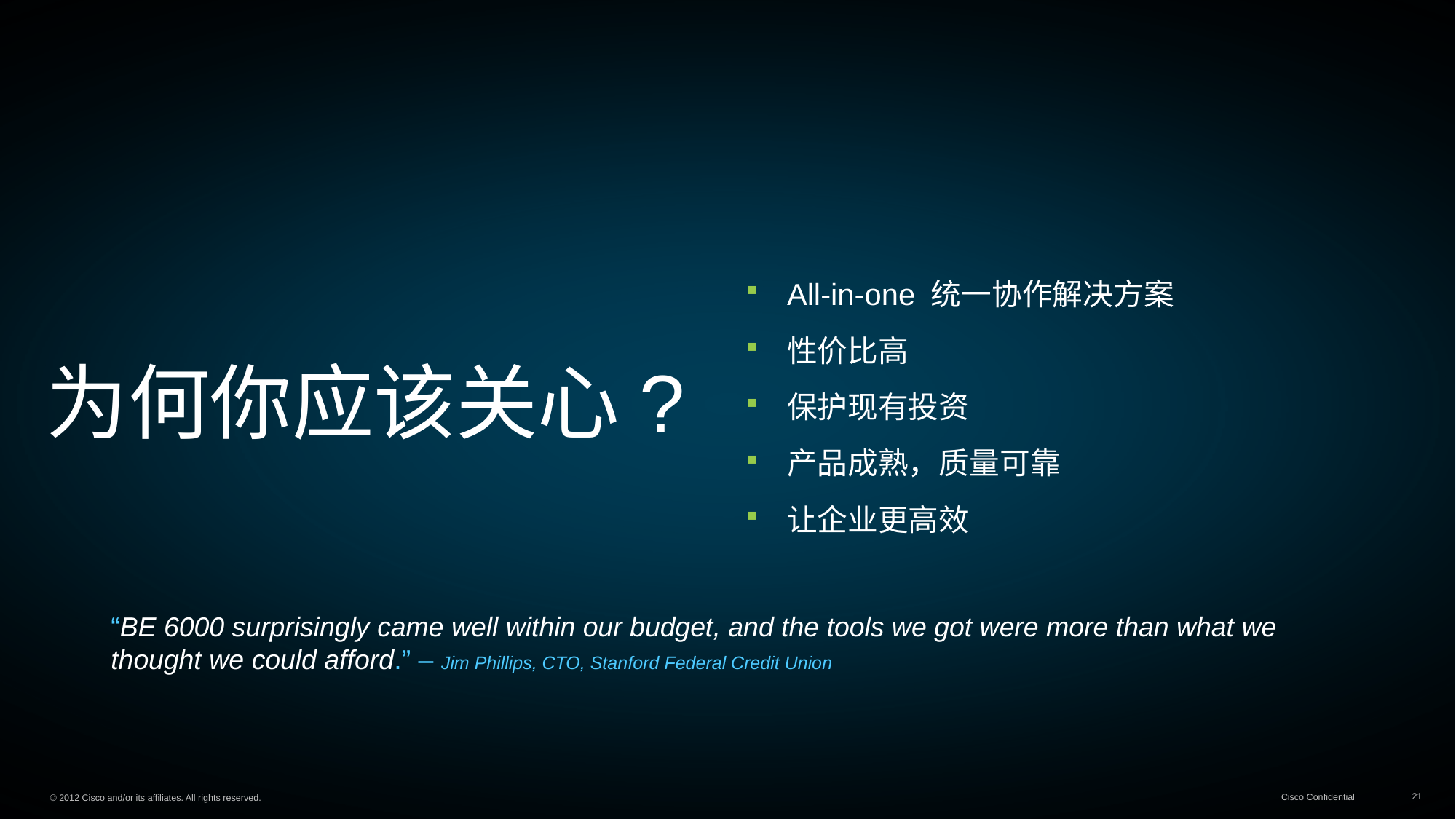

All-in-one 统一协作解决方案
性价比高
保护现有投资
产品成熟，质量可靠
让企业更高效
# 为何你应该关心?
“BE 6000 surprisingly came well within our budget, and the tools we got were more than what we thought we could afford.” – Jim Phillips, CTO, Stanford Federal Credit Union